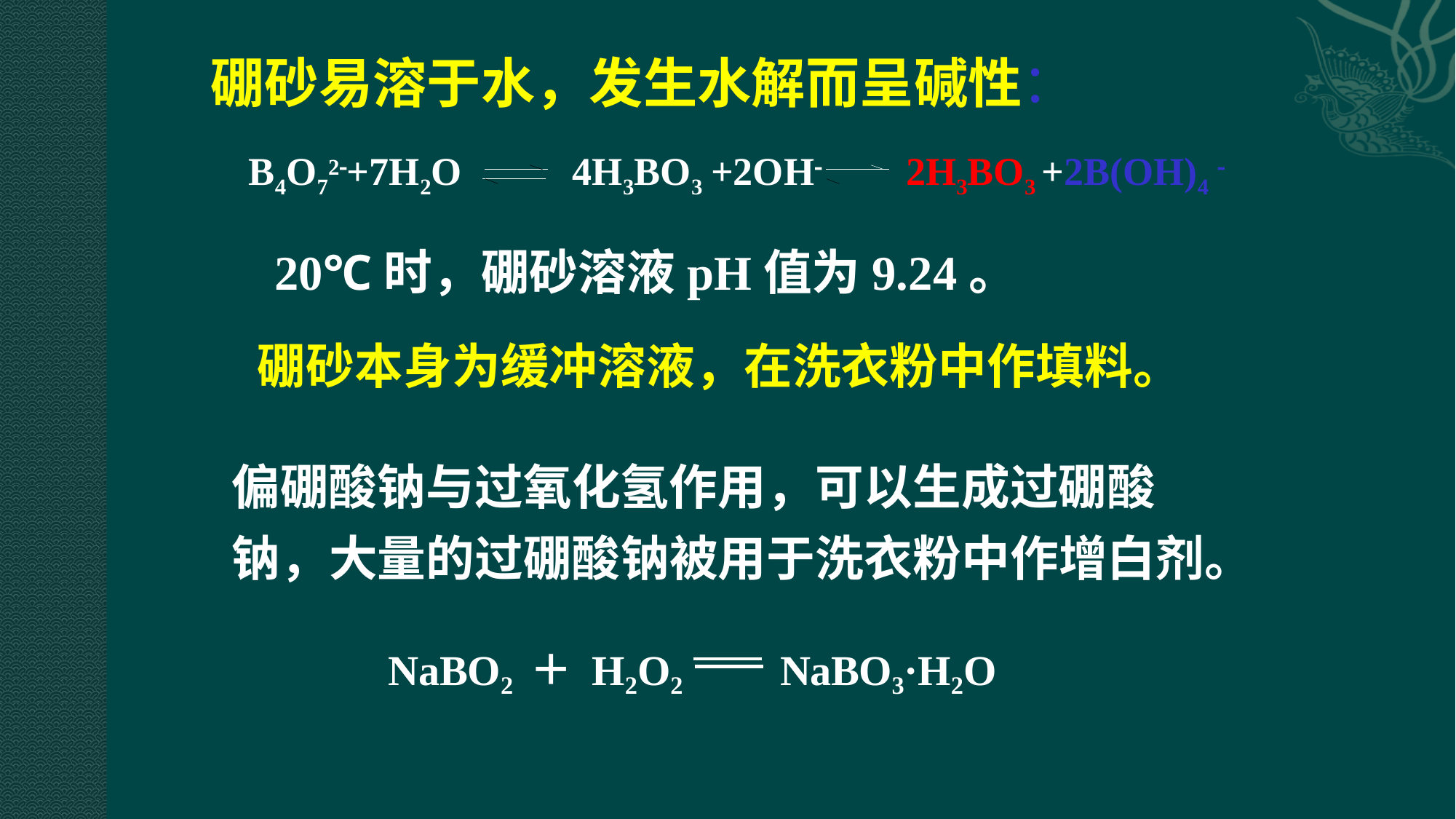

# 硼砂易溶于水，发生水解而呈碱性：
B4O72−+7H2O	4H3BO3 +2OH−	2H3BO3 +2B(OH)4 −
20℃时，硼砂溶液pH值为9.24。
硼砂本身为缓冲溶液，在洗衣粉中作填料。

偏硼酸钠与过氧化氢作用，可以生成过硼酸
钠，大量的过硼酸钠被用于洗衣粉中作增白剂。

NaBO2 ＋ H2O2	NaBO3·H2O